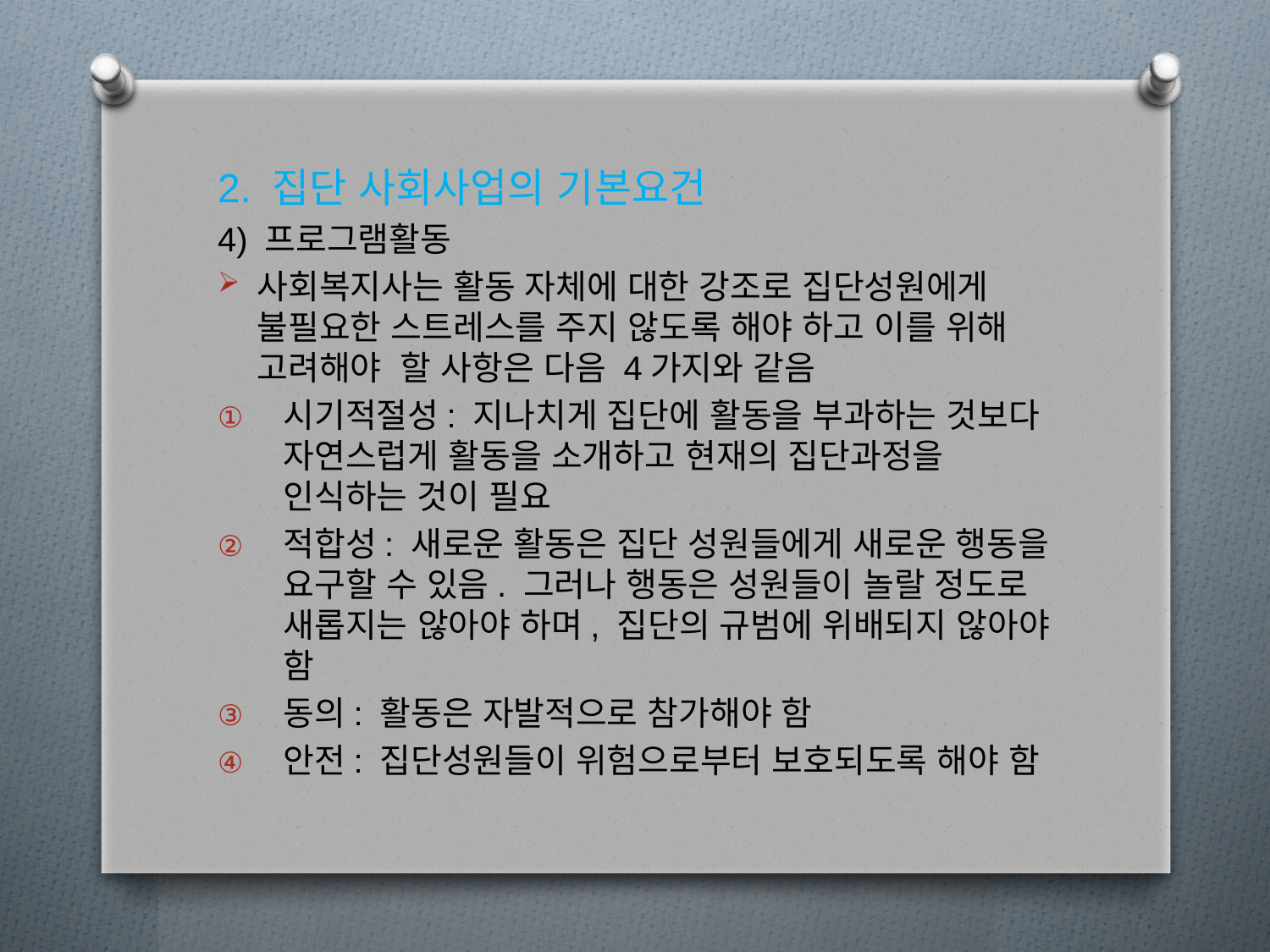

2. 집단 사회사업의 기본요건
4) 프로그램활동
사회복지사는 활동 자체에 대한 강조로 집단성원에게 불필요한 스트레스를 주지 않도록 해야 하고 이를 위해 고려해야  할 사항은 다음 4가지와 같음
시기적절성: 지나치게 집단에 활동을 부과하는 것보다 자연스럽게 활동을 소개하고 현재의 집단과정을 인식하는 것이 필요
적합성: 새로운 활동은 집단 성원들에게 새로운 행동을 요구할 수 있음. 그러나 행동은 성원들이 놀랄 정도로 새롭지는 않아야 하며, 집단의 규범에 위배되지 않아야 함
동의: 활동은 자발적으로 참가해야 함
안전: 집단성원들이 위험으로부터 보호되도록 해야 함